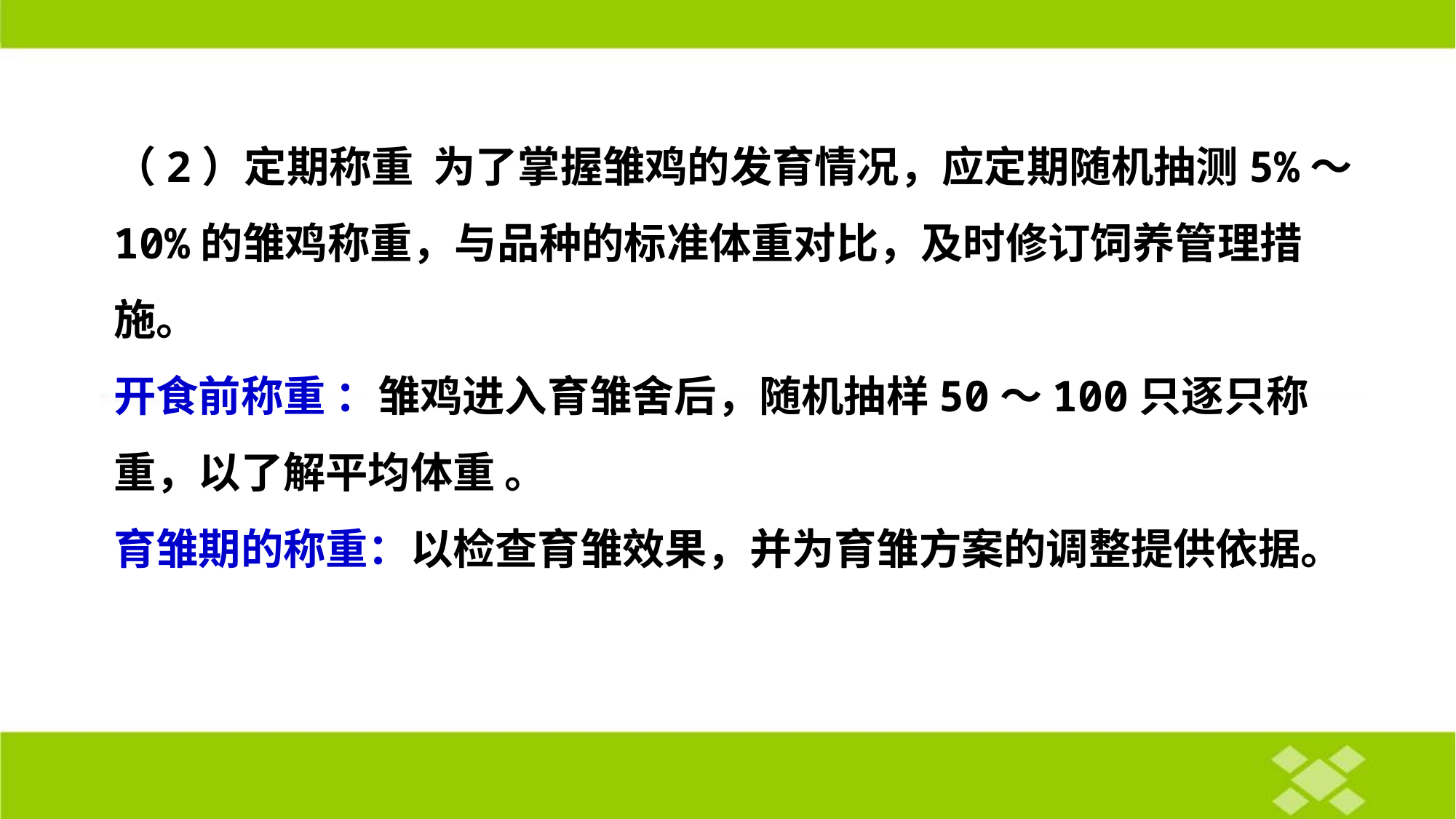

（2）定期称重  为了掌握雏鸡的发育情况，应定期随机抽测5%～10%的雏鸡称重，与品种的标准体重对比，及时修订饲养管理措施。
开食前称重 ：雏鸡进入育雏舍后，随机抽样50～100只逐只称重，以了解平均体重 。
育雏期的称重：以检查育雏效果，并为育雏方案的调整提供依据。